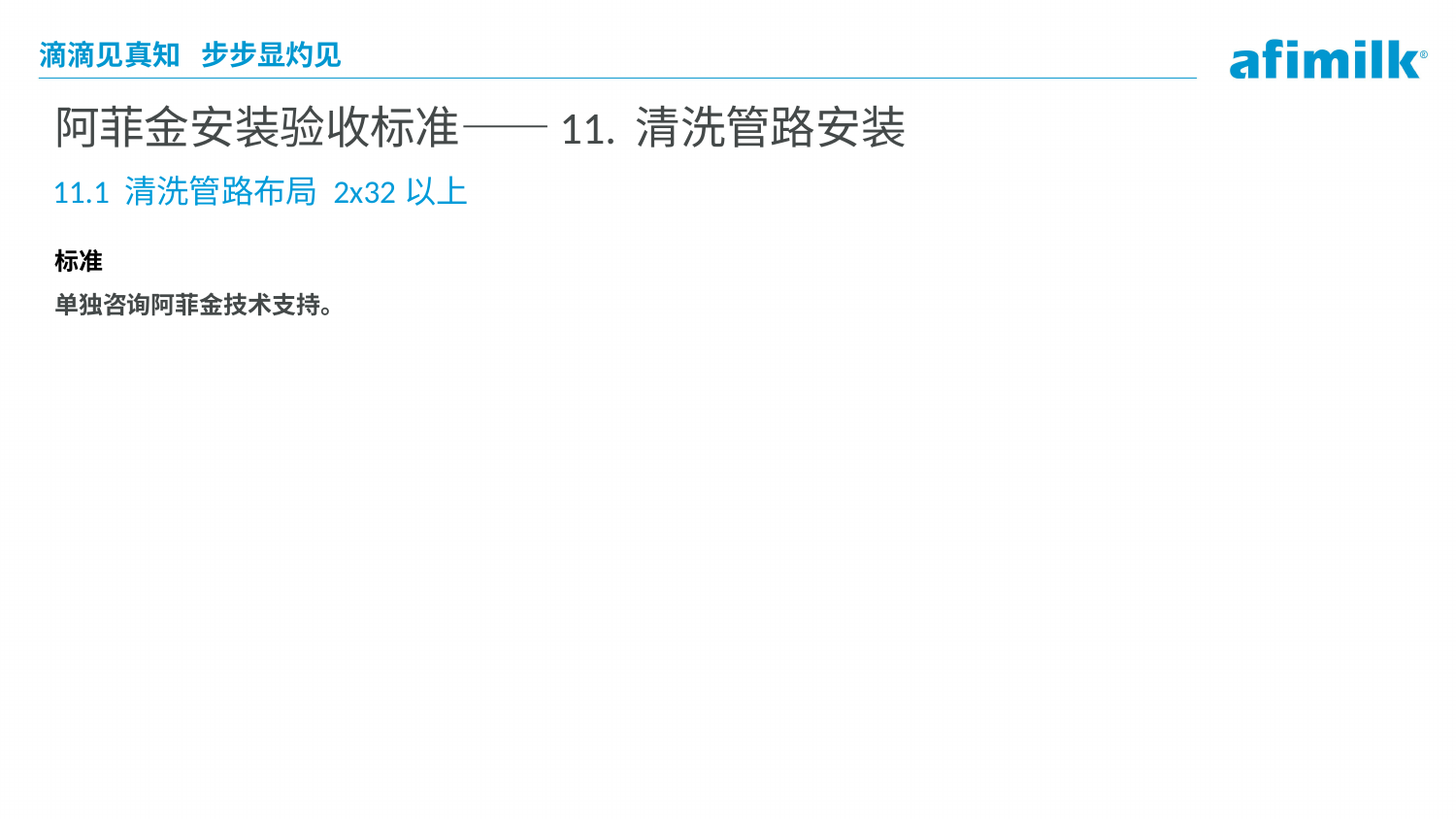

# 阿菲金安装验收标准——11. 清洗管路安装
11.1 清洗管路布局 2x32以上
标准
单独咨询阿菲金技术支持。